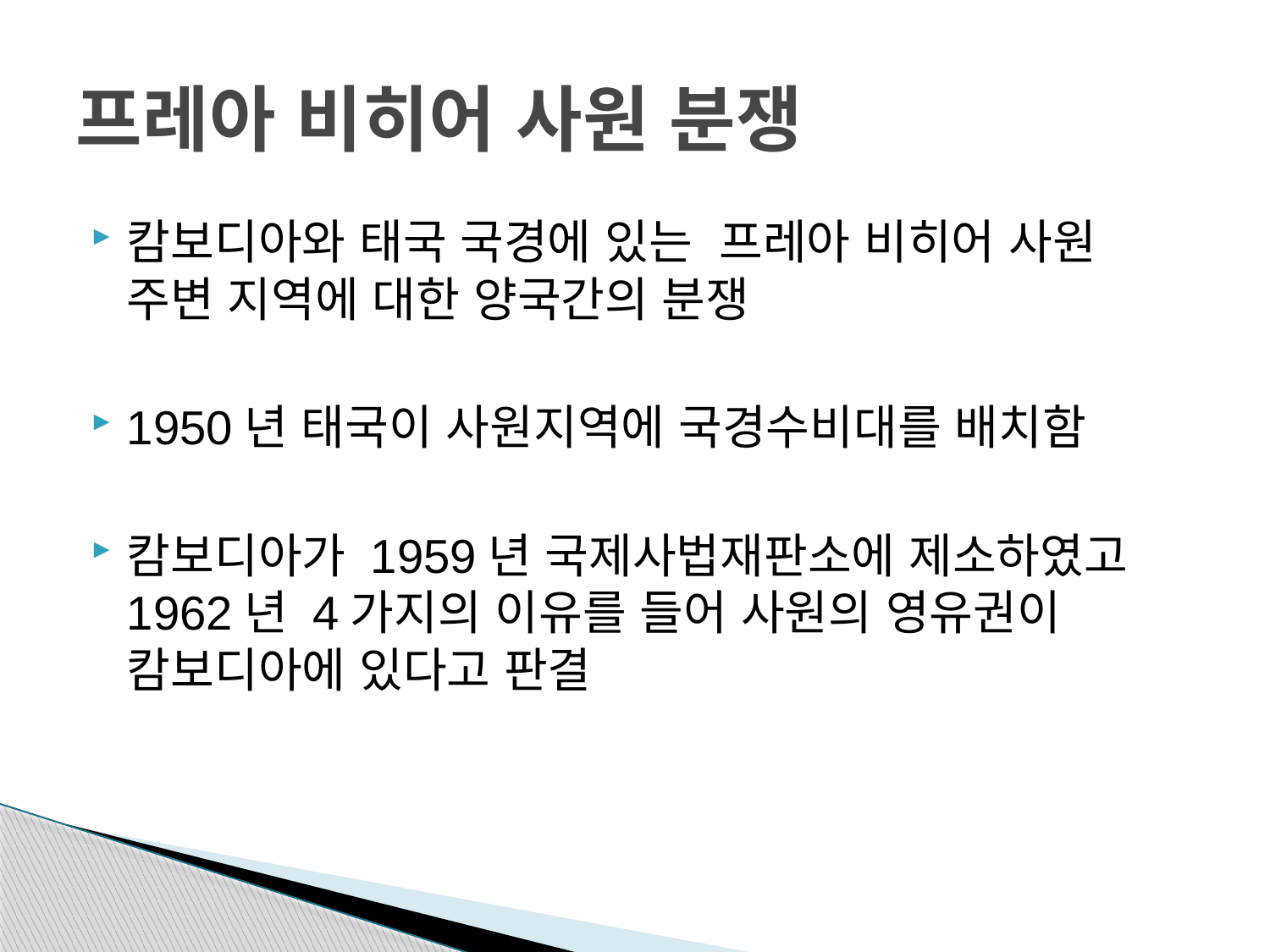

# 프레아 비히어 사원 분쟁
캄보디아와 태국 국경에 있는  프레아 비히어 사원 주변 지역에 대한 양국간의 분쟁

1950년 태국이 사원지역에 국경수비대를 배치함

캄보디아가 1959년 국제사법재판소에 제소하였고 1962년 4가지의 이유를 들어 사원의 영유권이 캄보디아에 있다고 판결